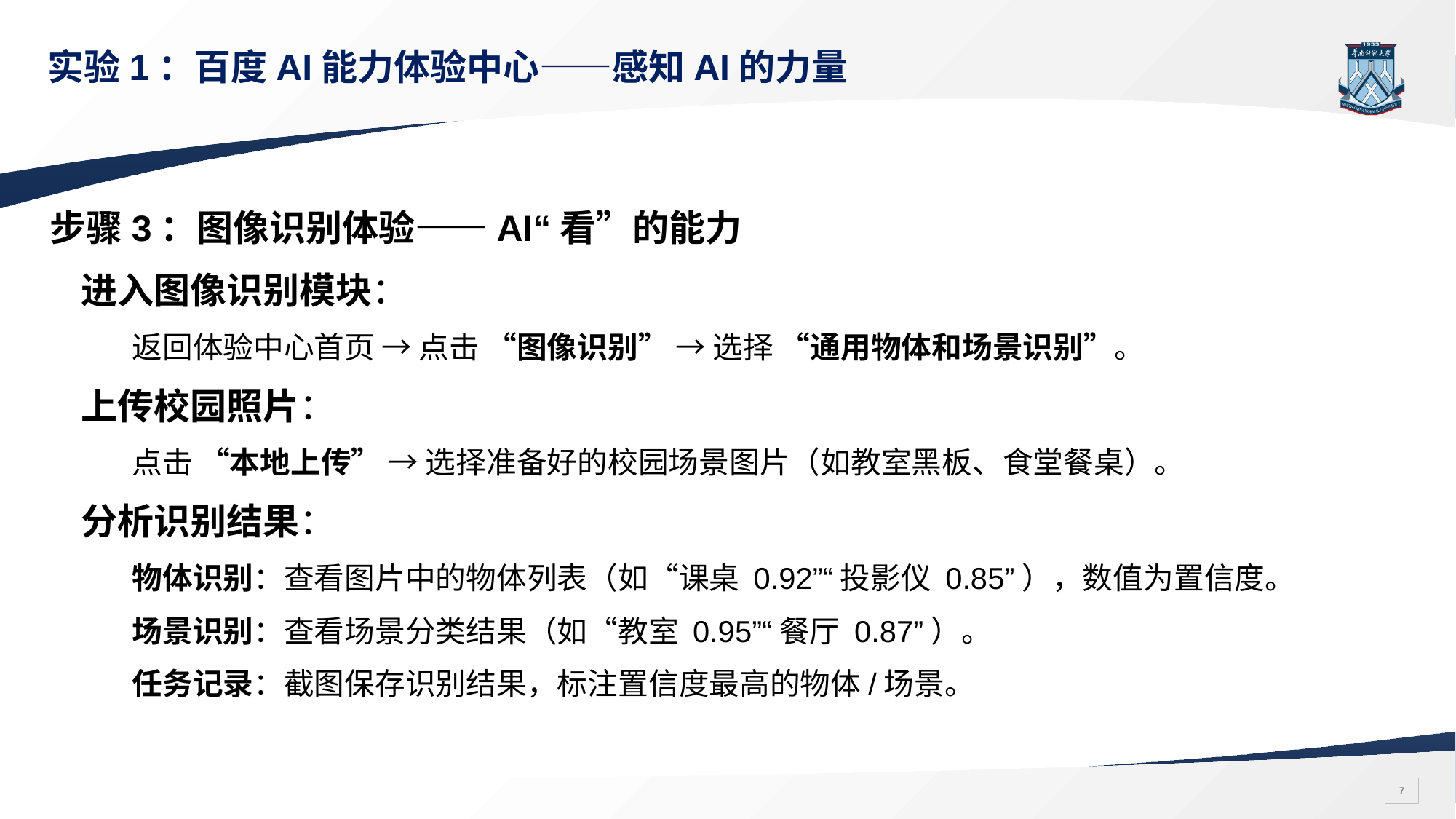

# 实验1：百度AI能力体验中心——感知AI的力量
步骤3：图像识别体验——AI“看”的能力
进入图像识别模块：
返回体验中心首页 → 点击 “图像识别” → 选择 “通用物体和场景识别”。
上传校园照片：
点击 “本地上传” → 选择准备好的校园场景图片（如教室黑板、食堂餐桌）。
分析识别结果：
物体识别：查看图片中的物体列表（如“课桌 0.92”“投影仪 0.85”），数值为置信度。
场景识别：查看场景分类结果（如“教室 0.95”“餐厅 0.87”）。
任务记录：截图保存识别结果，标注置信度最高的物体/场景。